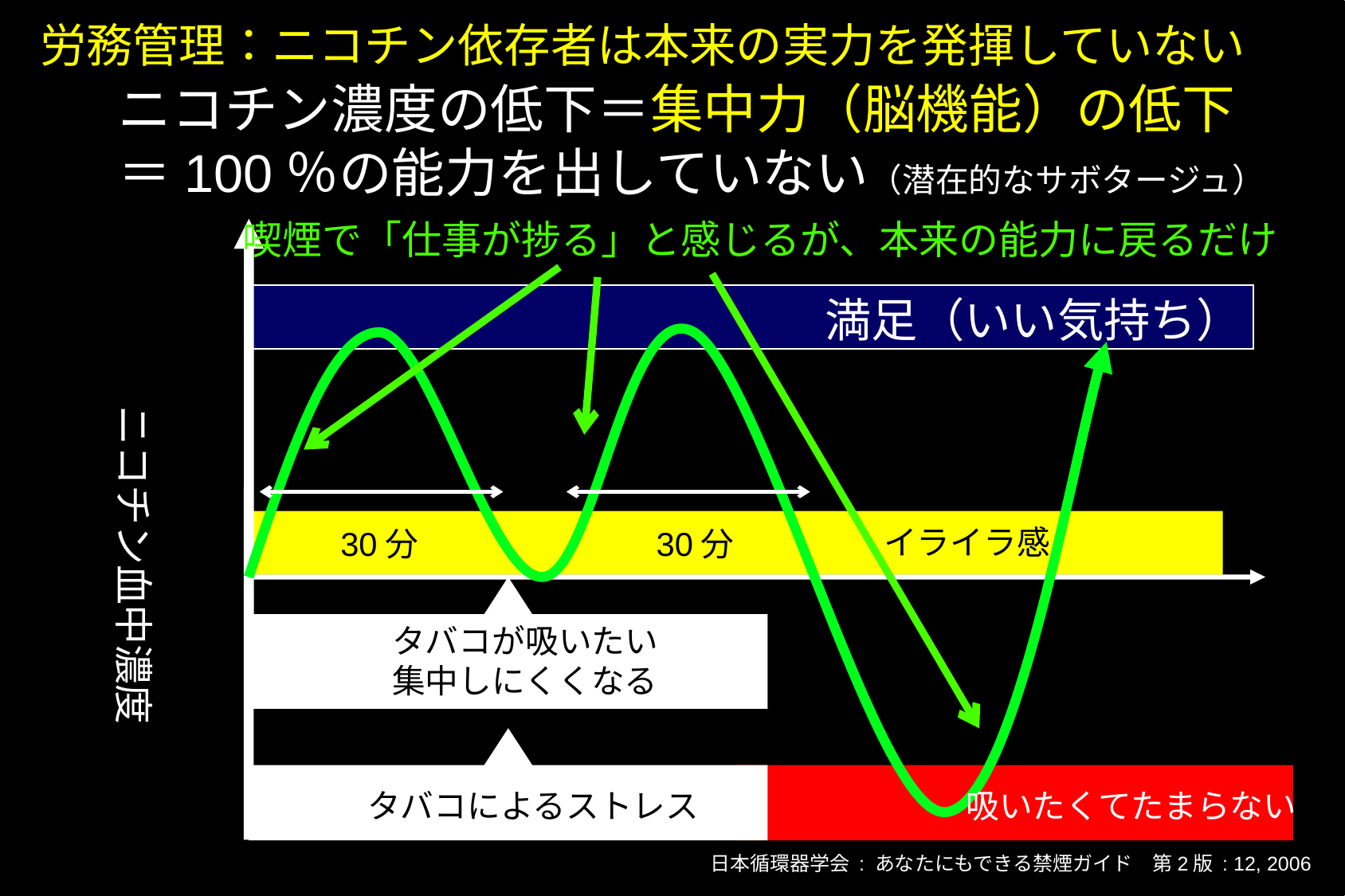

# 労務管理：ニコチン依存者は本来の実力を発揮していない
ニコチン濃度の低下＝集中力（脳機能）の低下
＝100％の能力を出していない（潜在的なサボタージュ）
喫煙で「仕事が捗る」と感じるが、本来の能力に戻るだけ

満足（いい気持ち）

ニコチン血中濃度

イライラ感
30分
30分

タバコが吸いたい
集中しにくくなる

タバコによるストレス
吸いたくてたまらない
日本循環器学会 : あなたにもできる禁煙ガイド　第2版 : 12, 2006